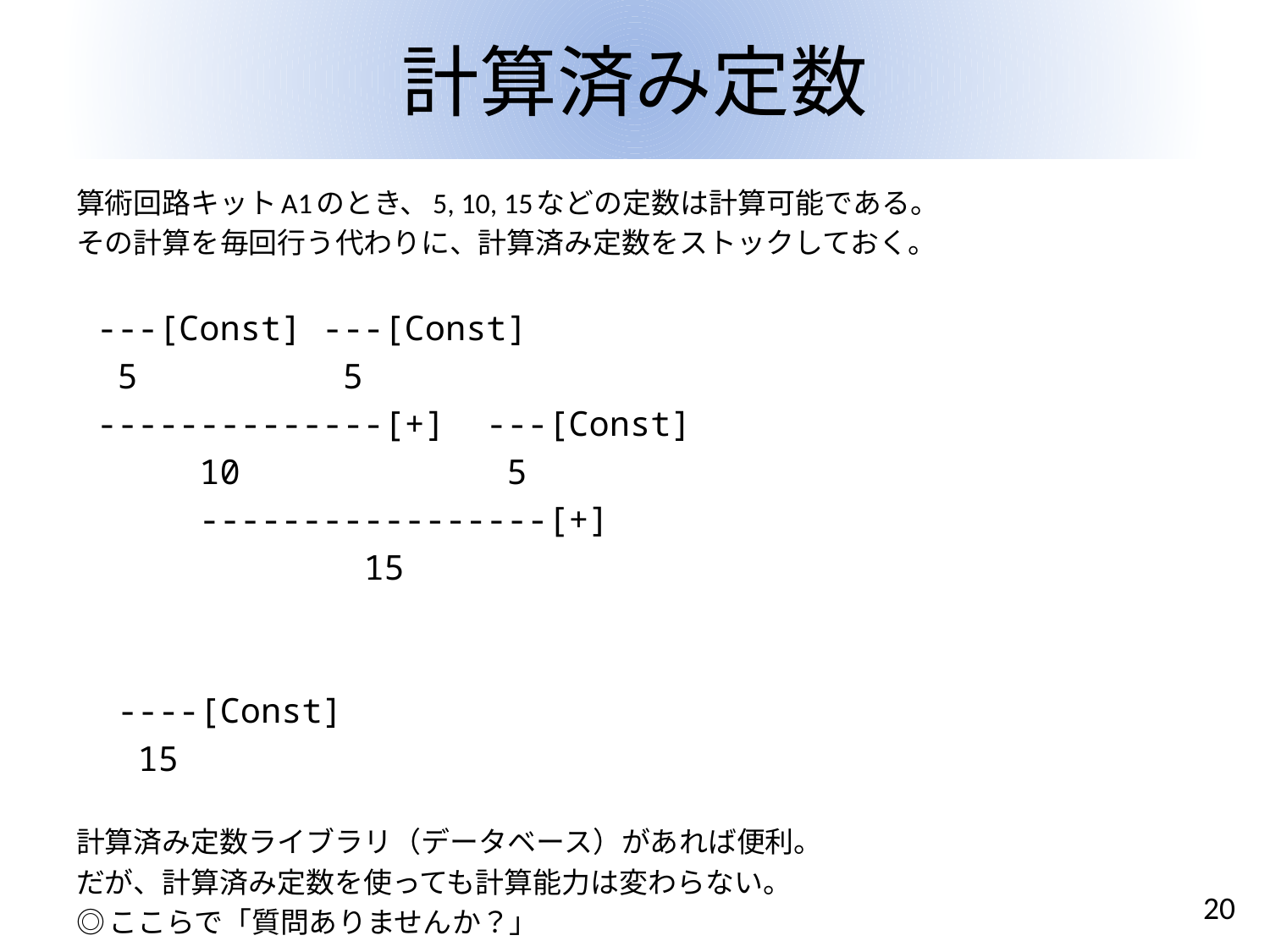

# 計算済み定数
算術回路キットA1のとき、5, 10, 15などの定数は計算可能である。
その計算を毎回行う代わりに、計算済み定数をストックしておく。

 ---[Const] ---[Const]
  5          5
 --------------[+]  ---[Const]
      10             5
      -----------------[+]
              15

  ----[Const]
   15

計算済み定数ライブラリ（データベース）があれば便利。
だが、計算済み定数を使っても計算能力は変わらない。
◎ここらで「質問ありませんか？」
20